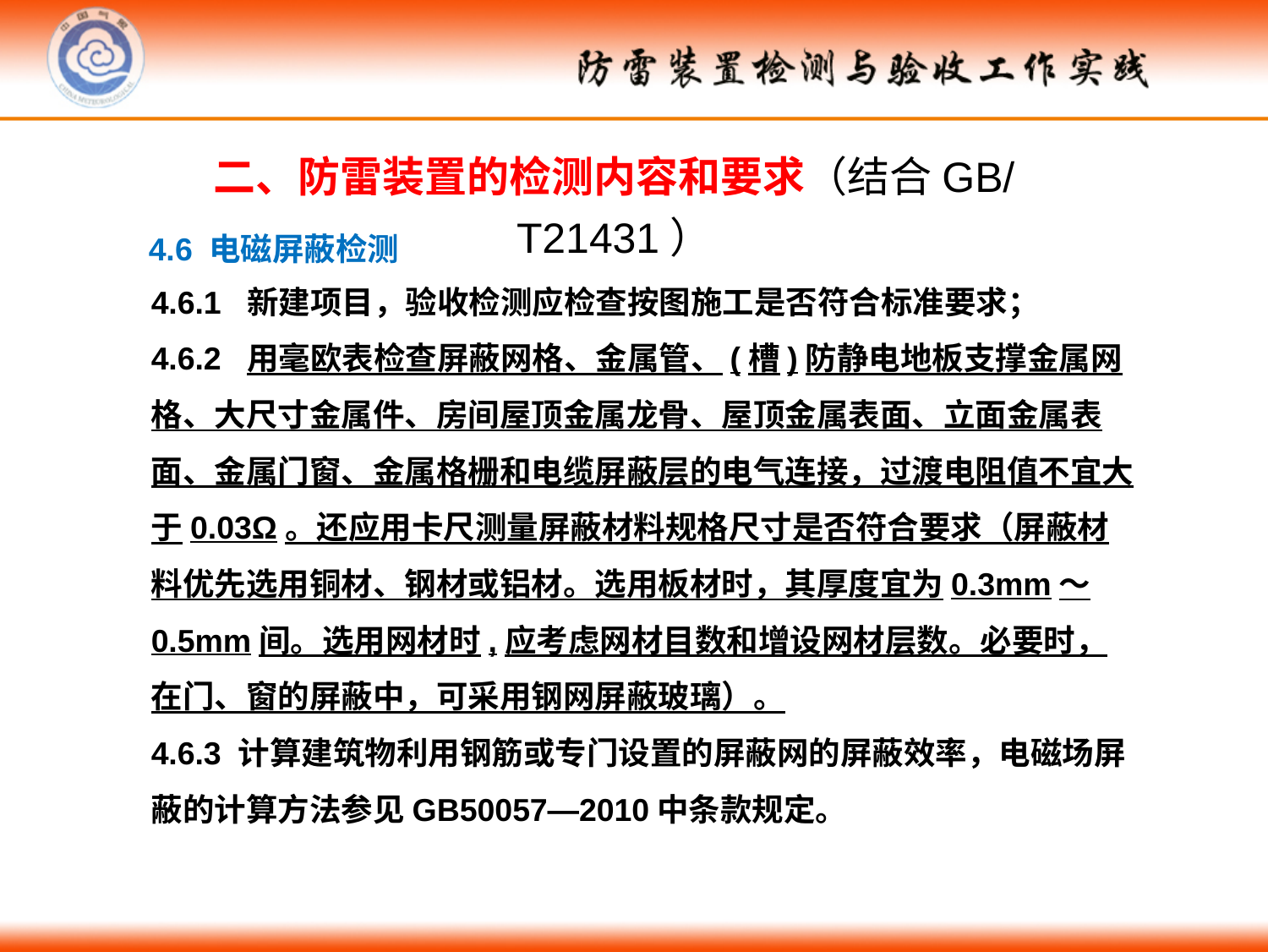

二、防雷装置的检测内容和要求（结合GB/T21431）
4.6 电磁屏蔽检测
4.6.1  新建项目，验收检测应检查按图施工是否符合标准要求；
4.6.2  用毫欧表检查屏蔽网格、金属管、(槽)防静电地板支撑金属网格、大尺寸金属件、房间屋顶金属龙骨、屋顶金属表面、立面金属表面、金属门窗、金属格栅和电缆屏蔽层的电气连接，过渡电阻值不宜大于0.03Ω。还应用卡尺测量屏蔽材料规格尺寸是否符合要求（屏蔽材料优先选用铜材、钢材或铝材。选用板材时，其厚度宜为0.3mm～0.5mm间。选用网材时,应考虑网材目数和增设网材层数。必要时，在门、窗的屏蔽中，可采用钢网屏蔽玻璃）。
4.6.3 计算建筑物利用钢筋或专门设置的屏蔽网的屏蔽效率，电磁场屏蔽的计算方法参见GB50057—2010中条款规定。